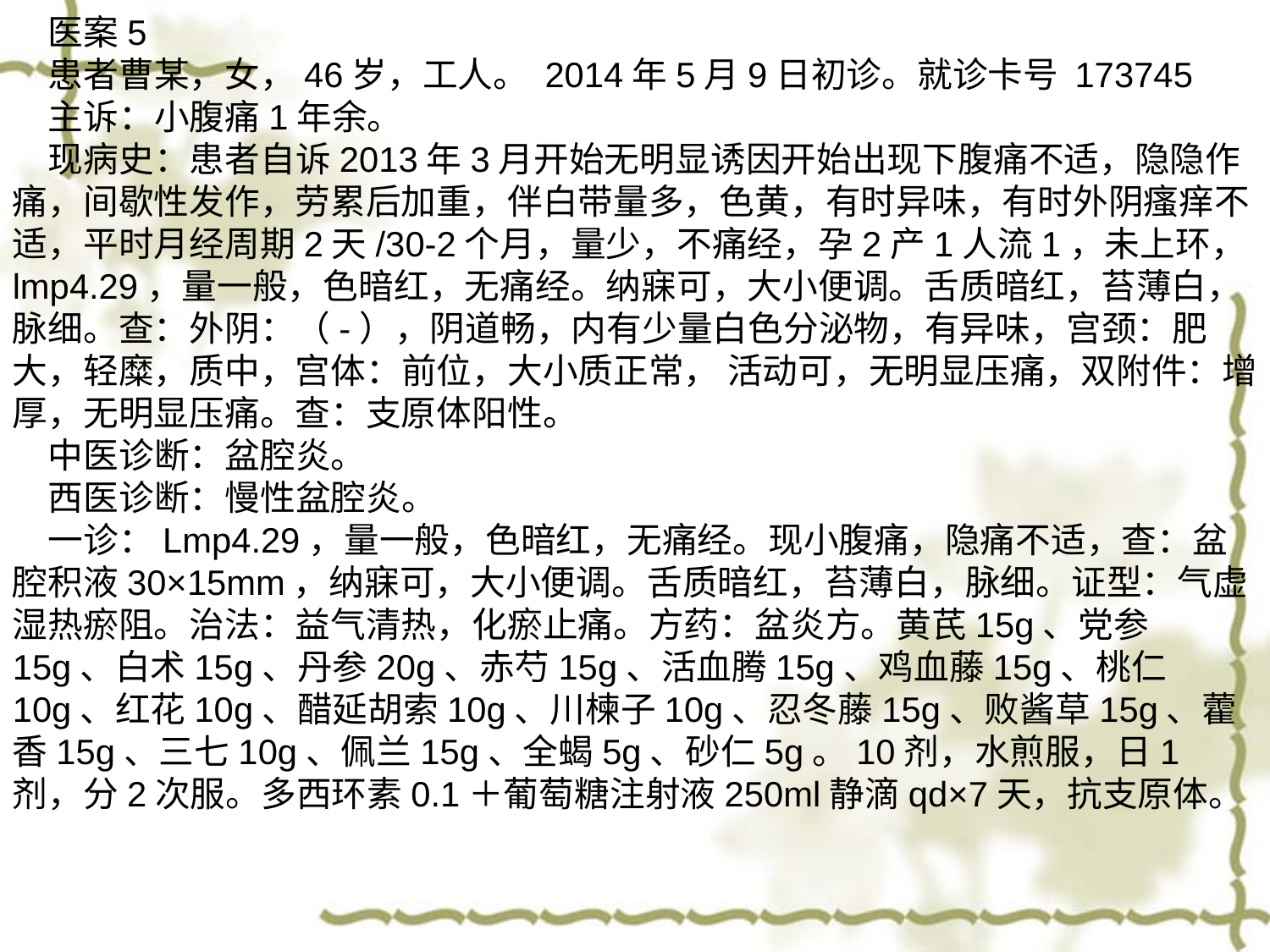

医案5
患者曹某，女，46岁，工人。 2014年5月9日初诊。就诊卡号 173745
主诉：小腹痛1年余。
现病史：患者自诉2013年3月开始无明显诱因开始出现下腹痛不适，隐隐作痛，间歇性发作，劳累后加重，伴白带量多，色黄，有时异味，有时外阴瘙痒不适，平时月经周期2天/30-2个月，量少，不痛经，孕2产1人流1，未上环，lmp4.29，量一般，色暗红，无痛经。纳寐可，大小便调。舌质暗红，苔薄白，脉细。查：外阴：（-），阴道畅，内有少量白色分泌物，有异味，宫颈：肥大，轻糜，质中，宫体：前位，大小质正常， 活动可，无明显压痛，双附件：增厚，无明显压痛。查：支原体阳性。
中医诊断：盆腔炎。
西医诊断：慢性盆腔炎。
一诊：Lmp4.29，量一般，色暗红，无痛经。现小腹痛，隐痛不适，查：盆腔积液30×15mm，纳寐可，大小便调。舌质暗红，苔薄白，脉细。证型：气虚湿热瘀阻。治法：益气清热，化瘀止痛。方药：盆炎方。黄芪15g、党参15g、白术15g、丹参20g、赤芍15g、活血腾15g、鸡血藤15g、桃仁10g、红花10g、醋延胡索10g、川楝子10g、忍冬藤15g、败酱草15g、藿香15g、三七10g、佩兰15g、全蝎5g、砂仁5g。10剂，水煎服，日1剂，分2次服。多西环素0.1＋葡萄糖注射液250ml静滴qd×7天，抗支原体。